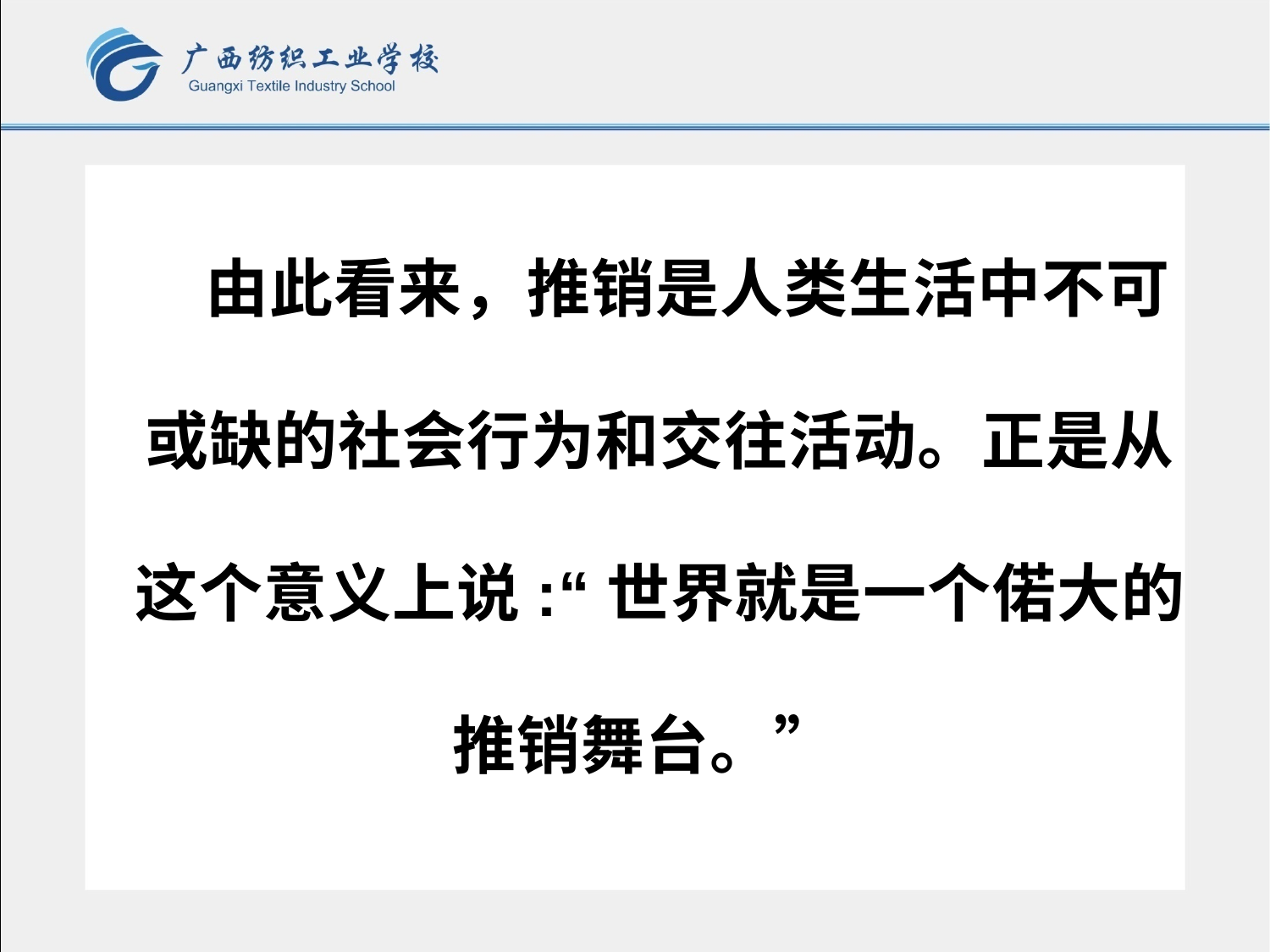

由此看来，推销是人类生活中不可或缺的社会行为和交往活动。正是从这个意义上说:“世界就是一个偌大的推销舞台。”